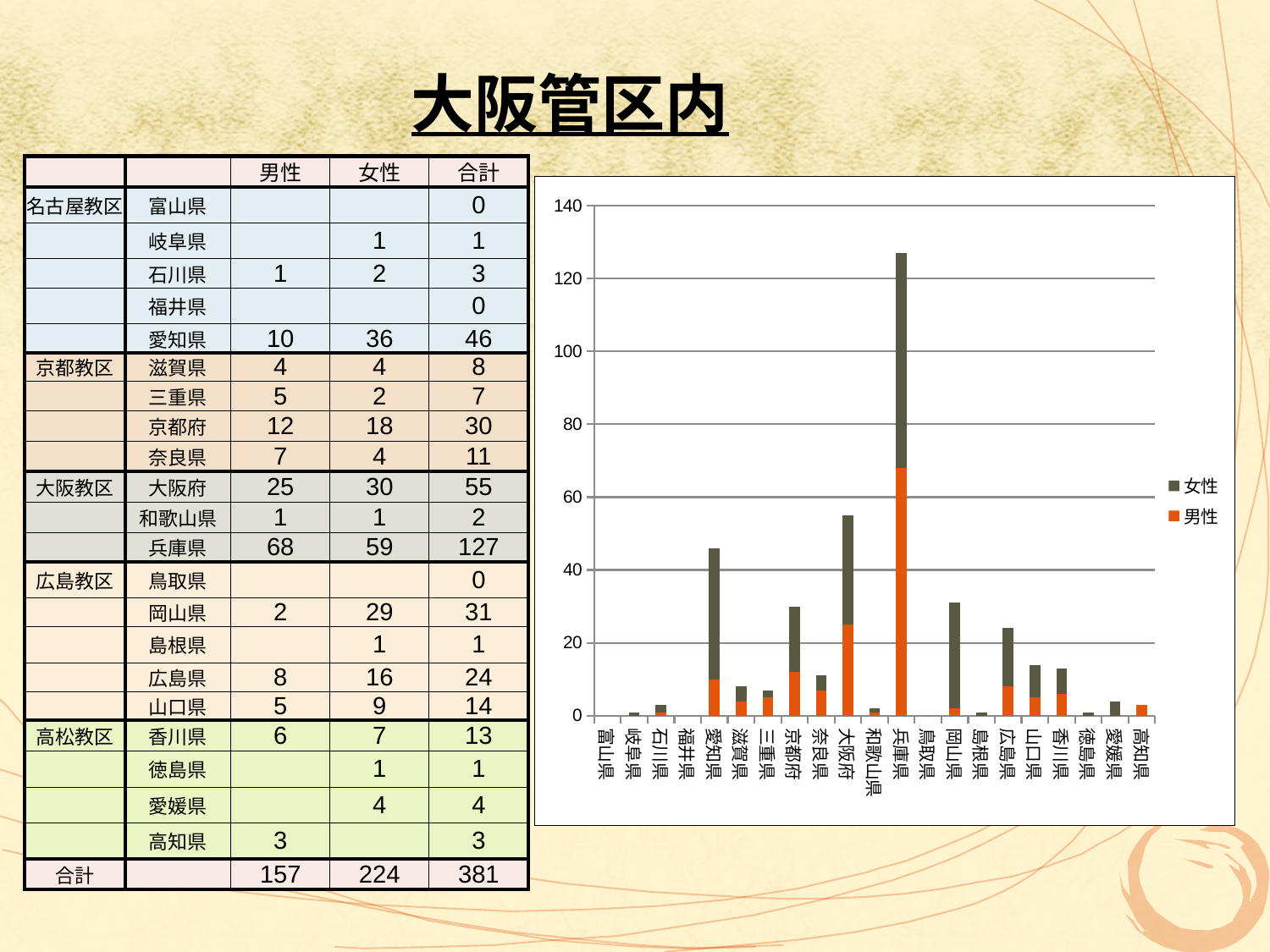

# 大阪管区内
|  |  | 男性 | 女性 | 合計 |
| --- | --- | --- | --- | --- |
| 名古屋教区 | 富山県 |  |  | 0 |
|  | 岐阜県 |  | 1 | 1 |
|  | 石川県 | 1 | 2 | 3 |
|  | 福井県 |  |  | 0 |
|  | 愛知県 | 10 | 36 | 46 |
| 京都教区 | 滋賀県 | 4 | 4 | 8 |
|  | 三重県 | 5 | 2 | 7 |
|  | 京都府 | 12 | 18 | 30 |
|  | 奈良県 | 7 | 4 | 11 |
| 大阪教区 | 大阪府 | 25 | 30 | 55 |
|  | 和歌山県 | 1 | 1 | 2 |
|  | 兵庫県 | 68 | 59 | 127 |
| 広島教区 | 鳥取県 |  |  | 0 |
|  | 岡山県 | 2 | 29 | 31 |
|  | 島根県 |  | 1 | 1 |
|  | 広島県 | 8 | 16 | 24 |
|  | 山口県 | 5 | 9 | 14 |
| 高松教区 | 香川県 | 6 | 7 | 13 |
|  | 徳島県 |  | 1 | 1 |
|  | 愛媛県 |  | 4 | 4 |
|  | 高知県 | 3 |  | 3 |
| 合計 |  | 157 | 224 | 381 |

### Chart

| Category | 男性 | 女性 |
|---|---|---|
| 富山県 | None | None |
| 岐阜県 | None | 1.0 |
| 石川県 | 1.0 | 2.0 |
| 福井県 | None | None |
| 愛知県 | 10.0 | 36.0 |
| 滋賀県 | 4.0 | 4.0 |
| 三重県 | 5.0 | 2.0 |
| 京都府 | 12.0 | 18.0 |
| 奈良県 | 7.0 | 4.0 |
| 大阪府 | 25.0 | 30.0 |
| 和歌山県 | 1.0 | 1.0 |
| 兵庫県 | 68.0 | 59.0 |
| 鳥取県 | None | None |
| 岡山県 | 2.0 | 29.0 |
| 島根県 | None | 1.0 |
| 広島県 | 8.0 | 16.0 |
| 山口県 | 5.0 | 9.0 |
| 香川県 | 6.0 | 7.0 |
| 徳島県 | None | 1.0 |
| 愛媛県 | None | 4.0 |
| 高知県 | 3.0 | None |